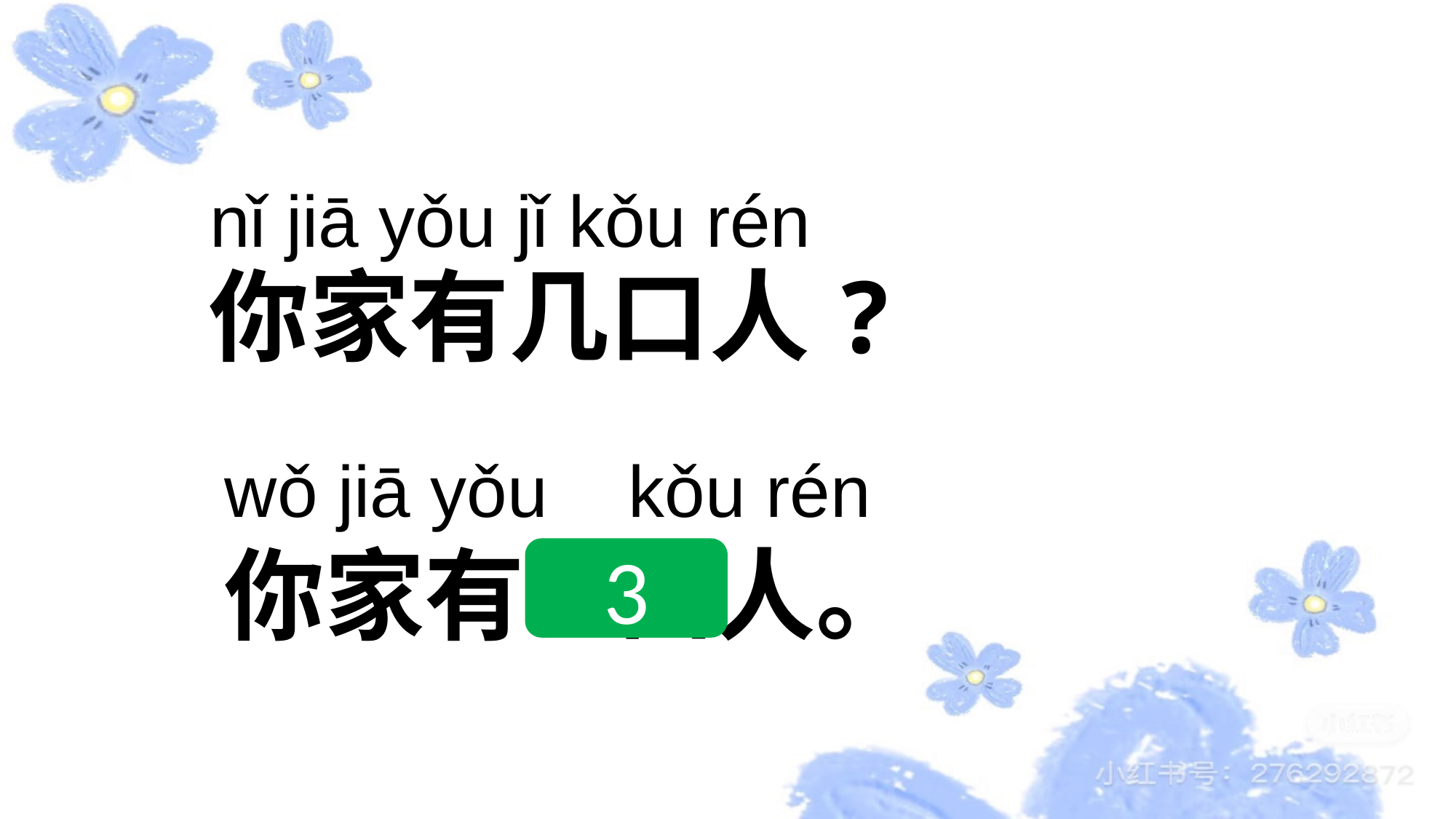

nǐ jiā yǒu jǐ kǒu rén
你家有几口人?
wǒ jiā yǒu    kǒu rén
你家有    口人。
3